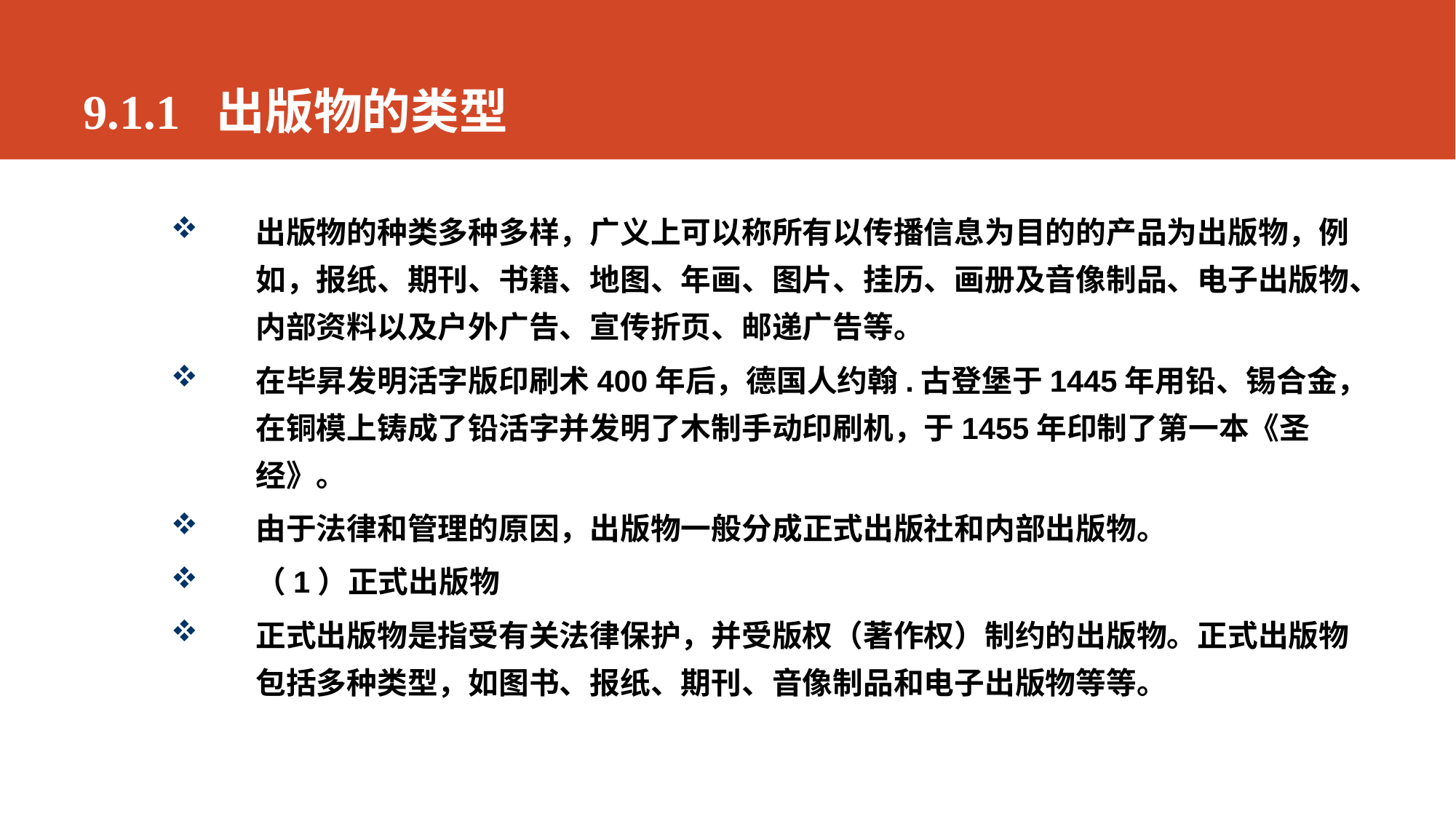

# 9.1.1  出版物的类型
出版物的种类多种多样，广义上可以称所有以传播信息为目的的产品为出版物，例如，报纸、期刊、书籍、地图、年画、图片、挂历、画册及音像制品、电子出版物、内部资料以及户外广告、宣传折页、邮递广告等。
在毕昇发明活字版印刷术400年后，德国人约翰.古登堡于1445年用铅、锡合金，在铜模上铸成了铅活字并发明了木制手动印刷机，于1455年印制了第一本《圣经》。
由于法律和管理的原因，出版物一般分成正式出版社和内部出版物。
（1）正式出版物
正式出版物是指受有关法律保护，并受版权（著作权）制约的出版物。正式出版物包括多种类型，如图书、报纸、期刊、音像制品和电子出版物等等。